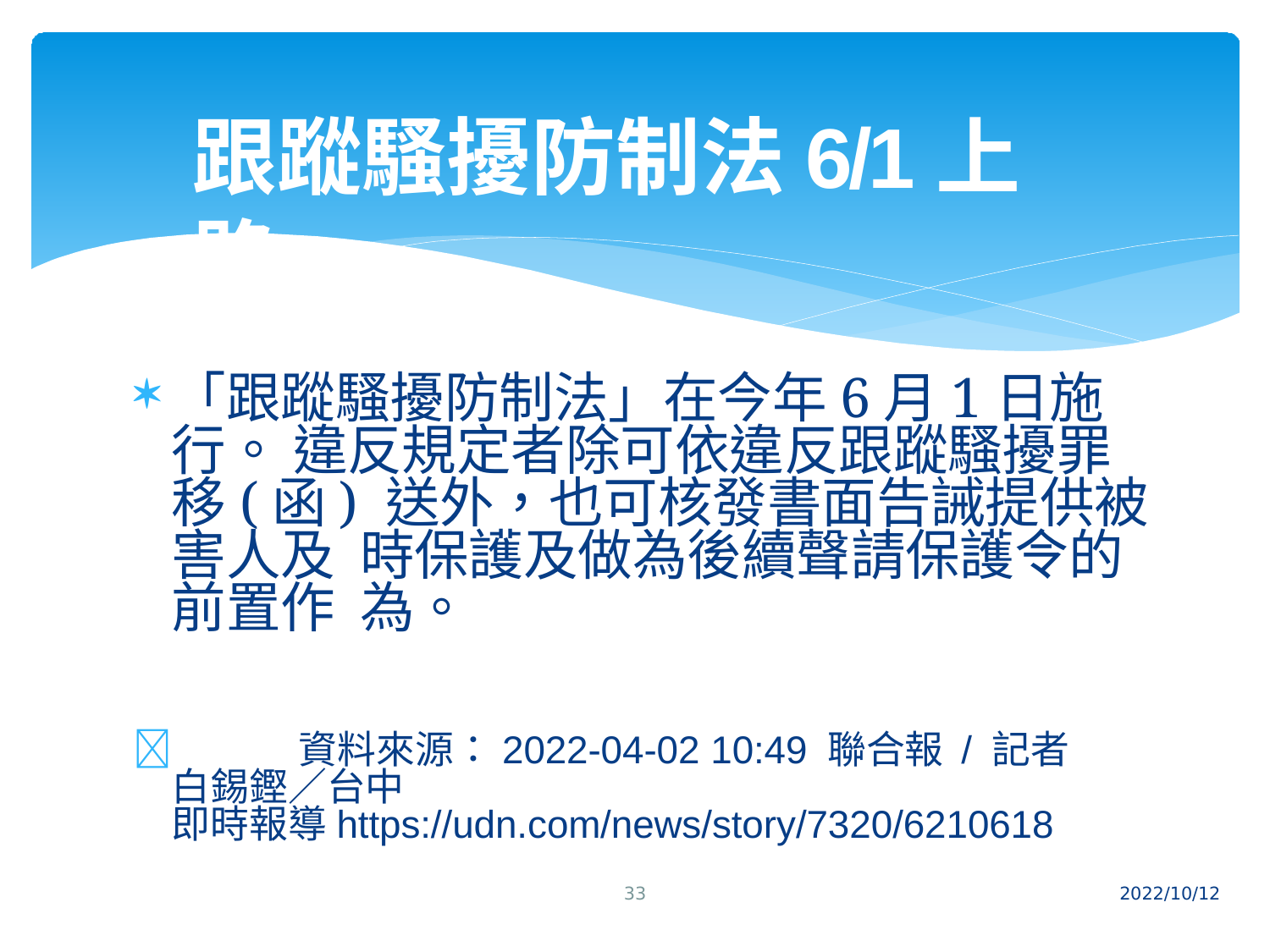

# 跟蹤騷擾防制法6/1上路
「跟蹤騷擾防制法」在今年6月1日施行。 違反規定者除可依違反跟蹤騷擾罪移(函) 送外，也可核發書面告誡提供被害人及  時保護及做為後續聲請保護令的前置作  為。

∗	資料來源：2022-04-02 10:49 聯合報/ 記者白錫鏗／台中 即時報導https://udn.com/news/story/7320/6210618
33
2022/10/12